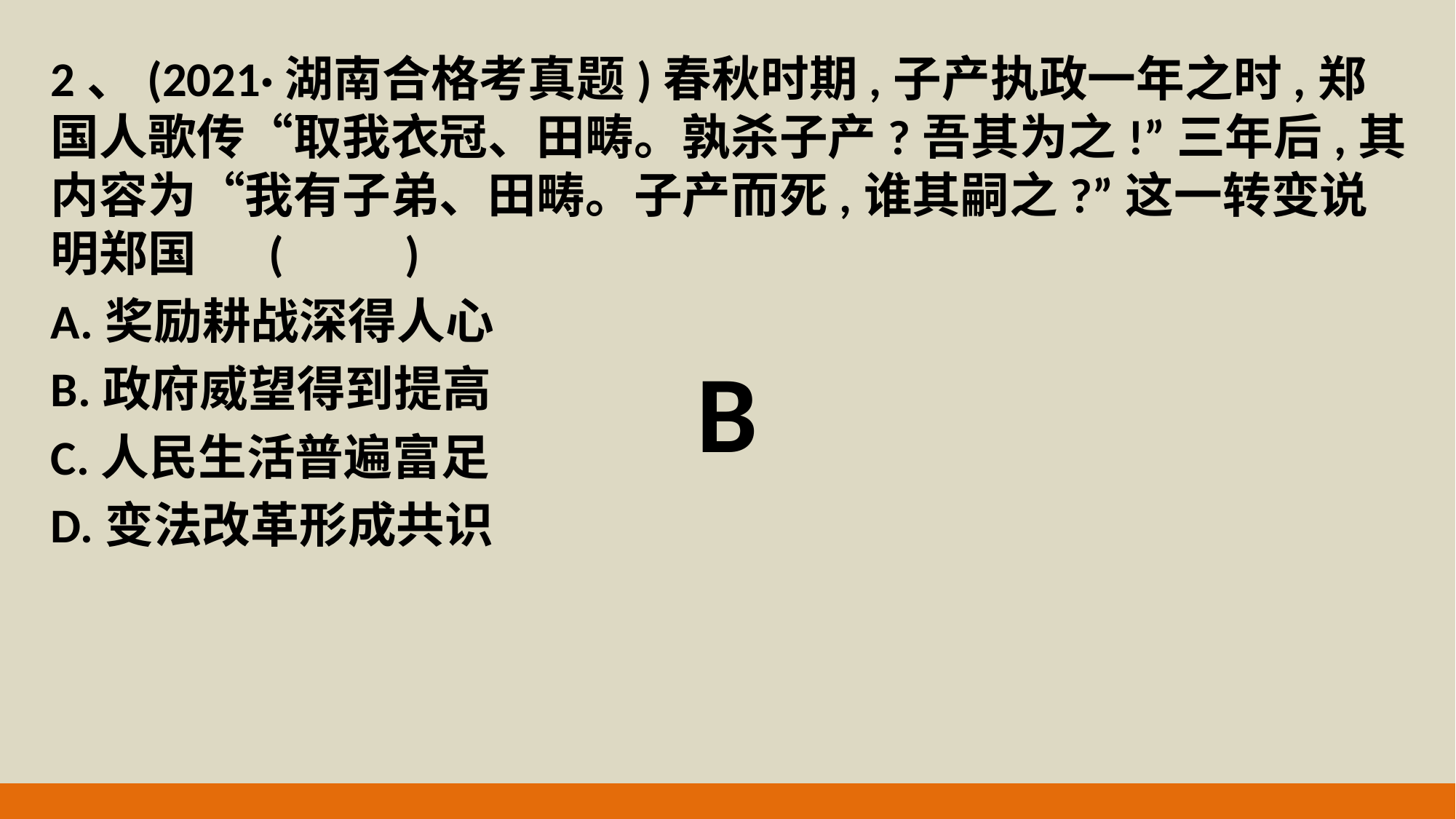

2、(2021·湖南合格考真题)春秋时期,子产执政一年之时,郑国人歌传“取我衣冠、田畴。孰杀子产?吾其为之!”三年后,其内容为“我有子弟、田畴。子产而死,谁其嗣之?”这一转变说明郑国 	(　　)
A.奖励耕战深得人心
B.政府威望得到提高
C.人民生活普遍富足
D.变法改革形成共识
B